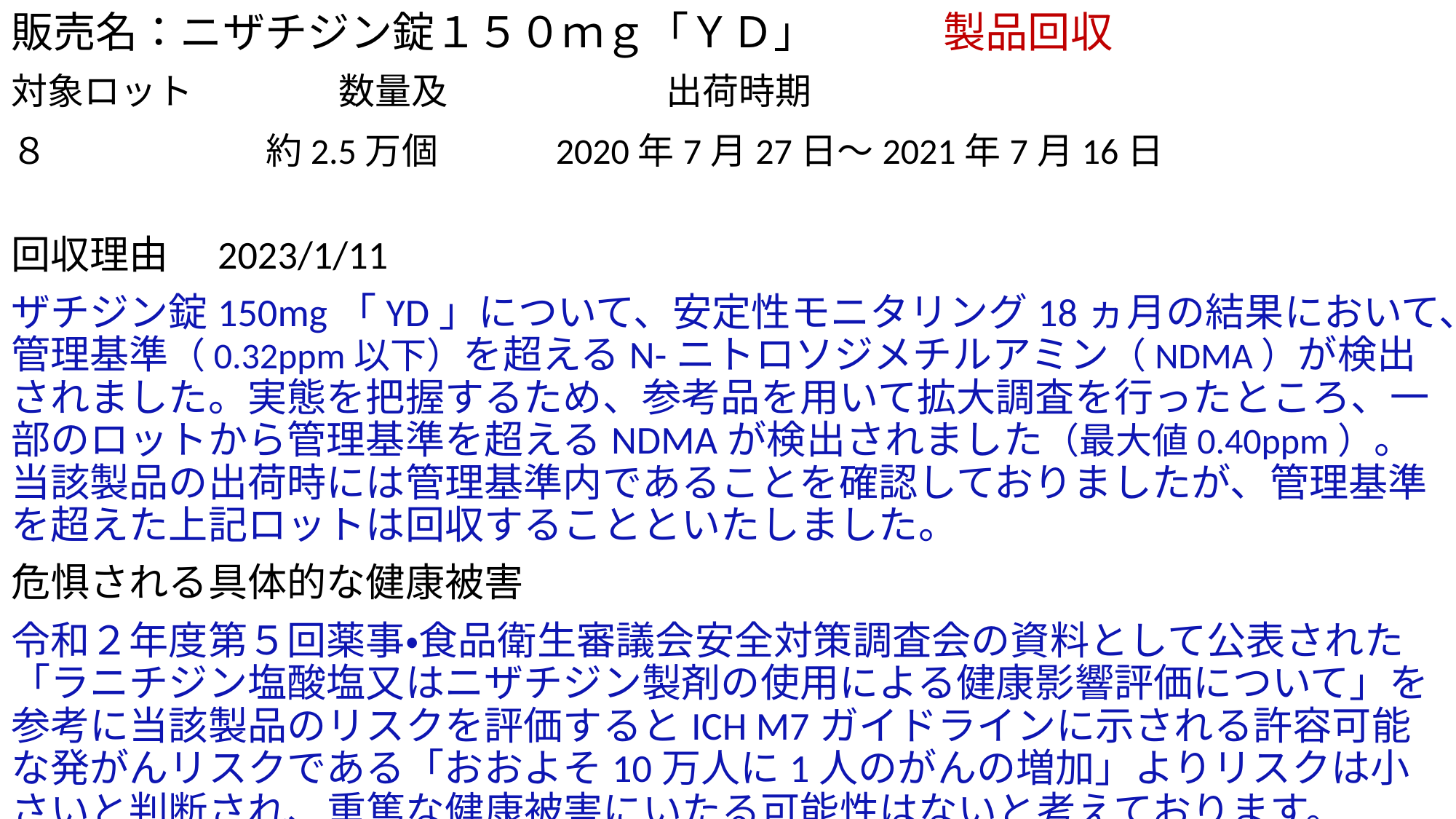

# 販売名：ニザチジン錠１５０ｍｇ「ＹＤ」　　　製品回収
対象ロット　　　　数量及　　　　　　出荷時期
８　　　　　　約2.5万個　　　2020年7月27日～2021年7月16日
回収理由　2023/1/11
ザチジン錠150mg「YD」について、安定性モニタリング18ヵ月の結果において、管理基準（0.32ppm以下）を超えるN-ニトロソジメチルアミン（NDMA）が検出されました。実態を把握するため、参考品を用いて拡大調査を行ったところ、一部のロットから管理基準を超えるNDMAが検出されました（最大値0.40ppm）。当該製品の出荷時には管理基準内であることを確認しておりましたが、管理基準を超えた上記ロットは回収することといたしました。
危惧される具体的な健康被害
令和２年度第５回薬事・食品衛生審議会安全対策調査会の資料として公表された「ラニチジン塩酸塩又はニザチジン製剤の使用による健康影響評価について」を参考に当該製品のリスクを評価するとICH M7ガイドラインに示される許容可能な発がんリスクである「おおよそ10万人に1人のがんの増加」よりリスクは小さいと判断され、重篤な健康被害にいたる可能性はないと考えております。
⇒ニトロソアミンについて経年までフォローしているのですね。